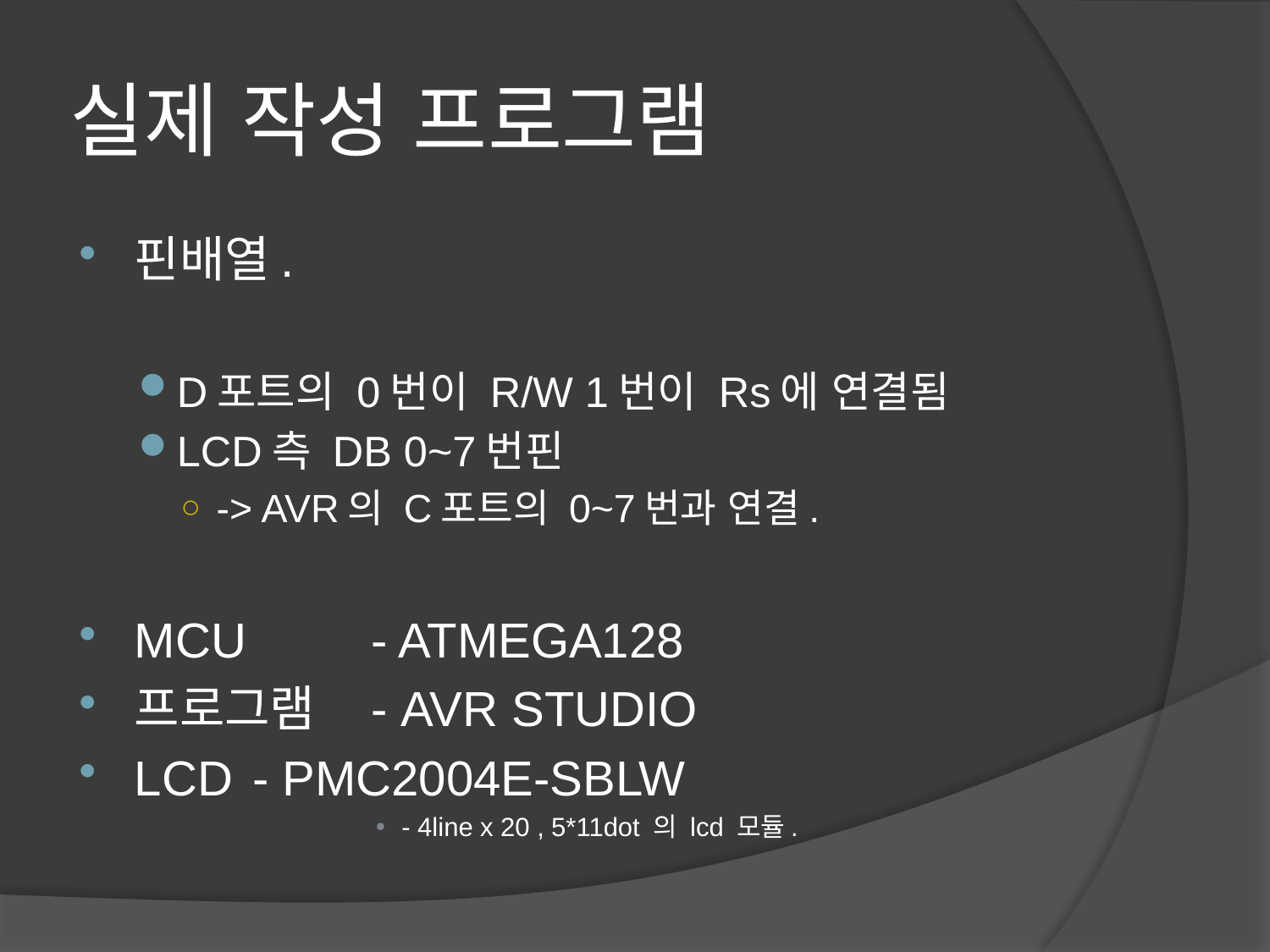

# 실제 작성 프로그램
핀배열.

D포트의 0번이 R/W 1번이 Rs에 연결됨
LCD측 DB 0~7번핀
-> AVR의 C포트의 0~7번과 연결.

MCU 		- ATMEGA128
프로그램 	- AVR STUDIO
LCD 		- PMC2004E-SBLW
- 4line x 20 , 5*11dot 의 lcd 모듈.